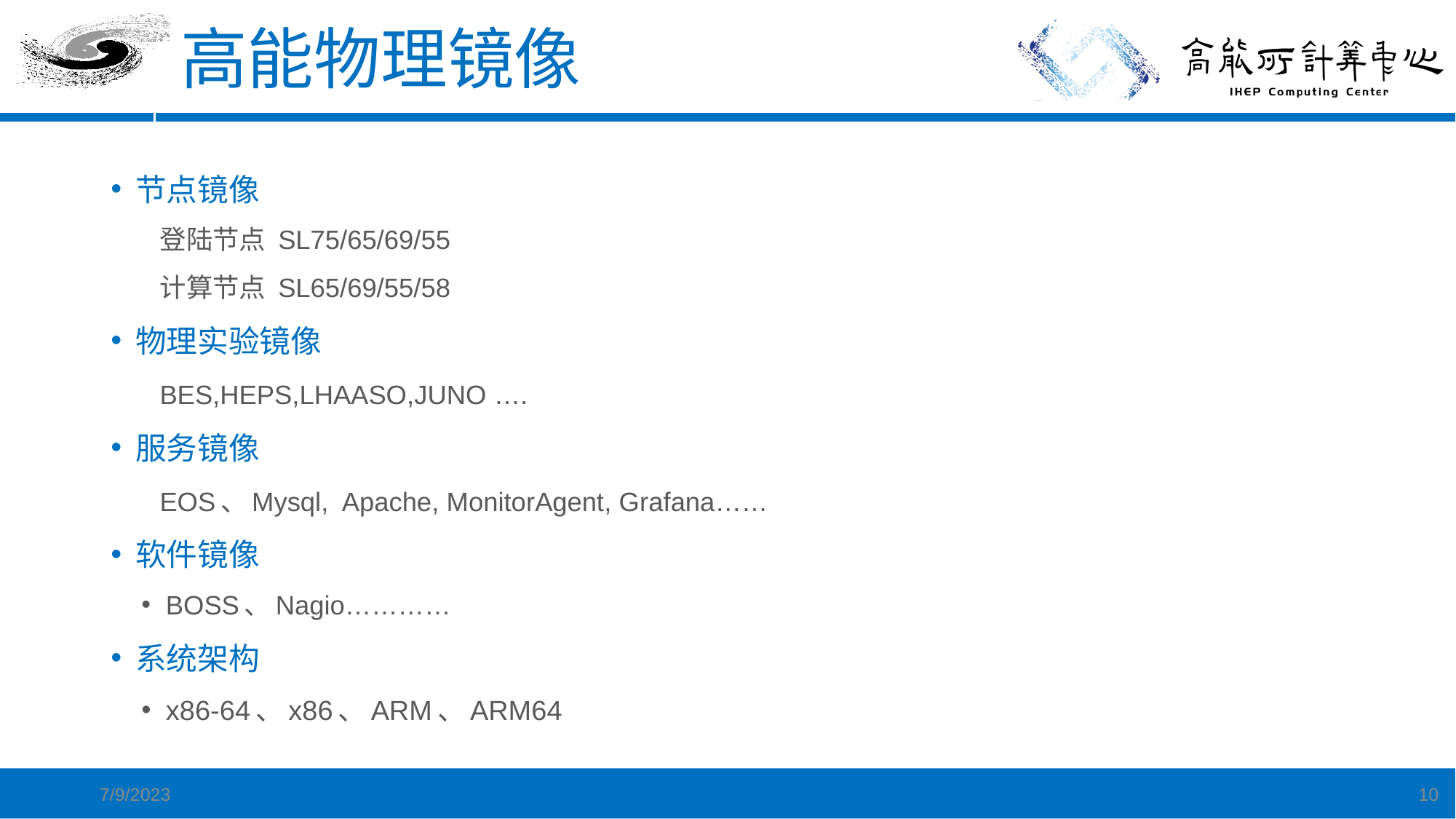

# 高能物理镜像
节点镜像
登陆节点 SL75/65/69/55
计算节点 SL65/69/55/58
物理实验镜像
BES,HEPS,LHAASO,JUNO ….
服务镜像
EOS、Mysql,  Apache, MonitorAgent, Grafana……
软件镜像
BOSS、Nagio…………
系统架构
x86-64、x86、ARM、ARM64
7/9/2023
10